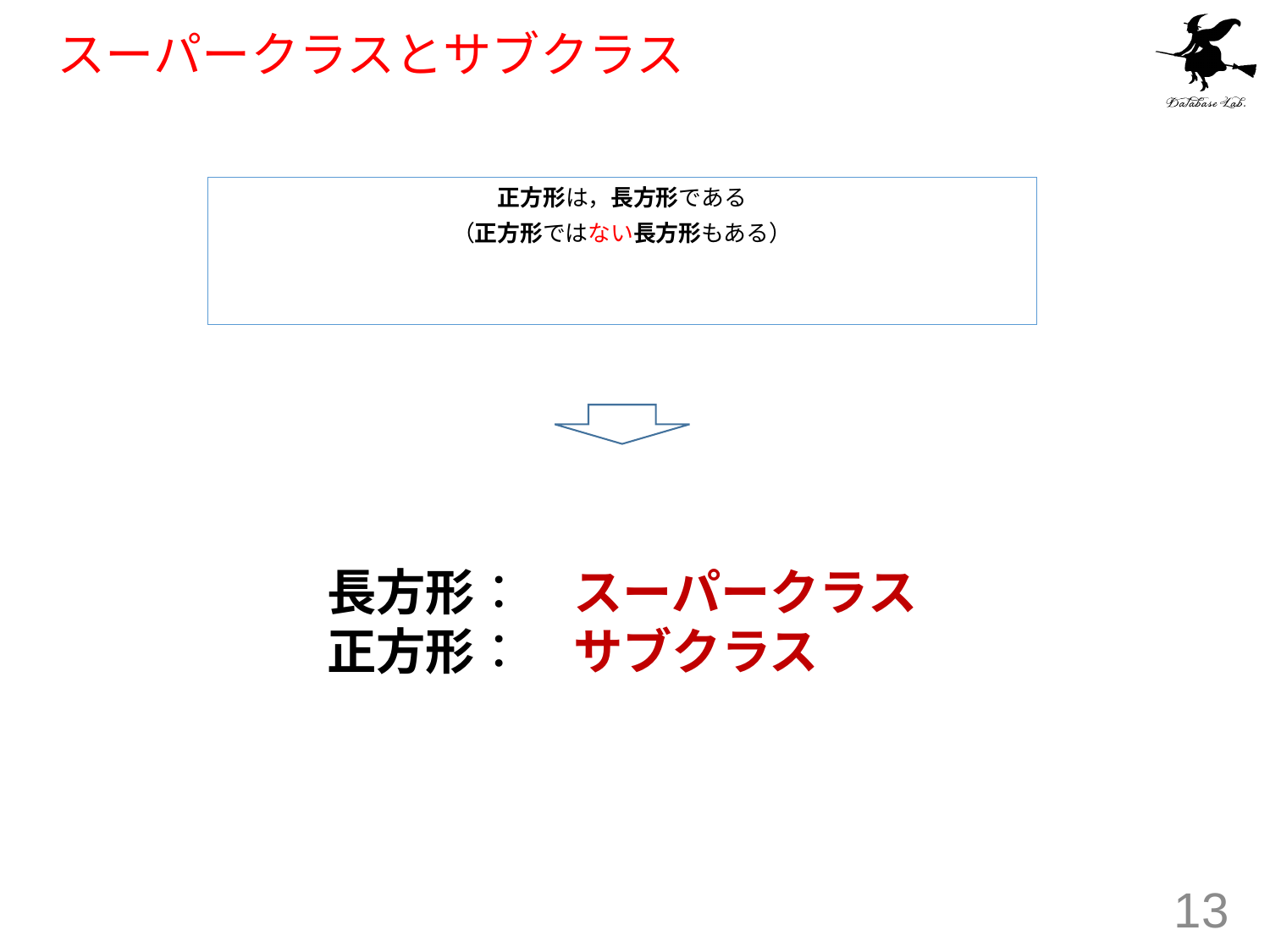

# スーパークラスとサブクラス
正方形は，長方形である
（正方形ではない長方形もある）

長方形：　スーパークラス
正方形：　サブクラス
13